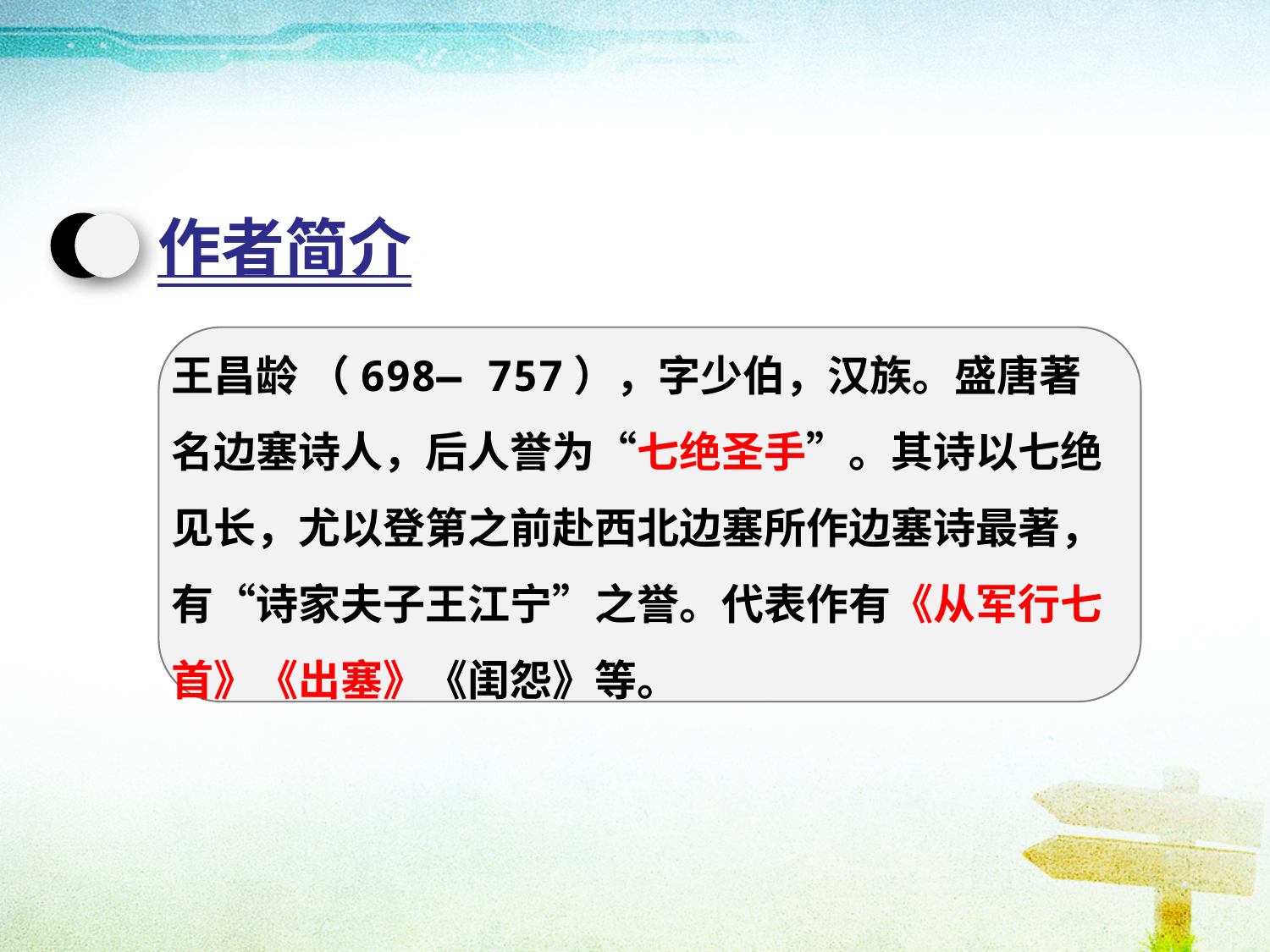

作者简介

王昌龄 （698— 757），字少伯，汉族。盛唐著名边塞诗人，后人誉为“七绝圣手”。其诗以七绝见长，尤以登第之前赴西北边塞所作边塞诗最著，有“诗家夫子王江宁”之誉。代表作有《从军行七首》《出塞》《闺怨》等。